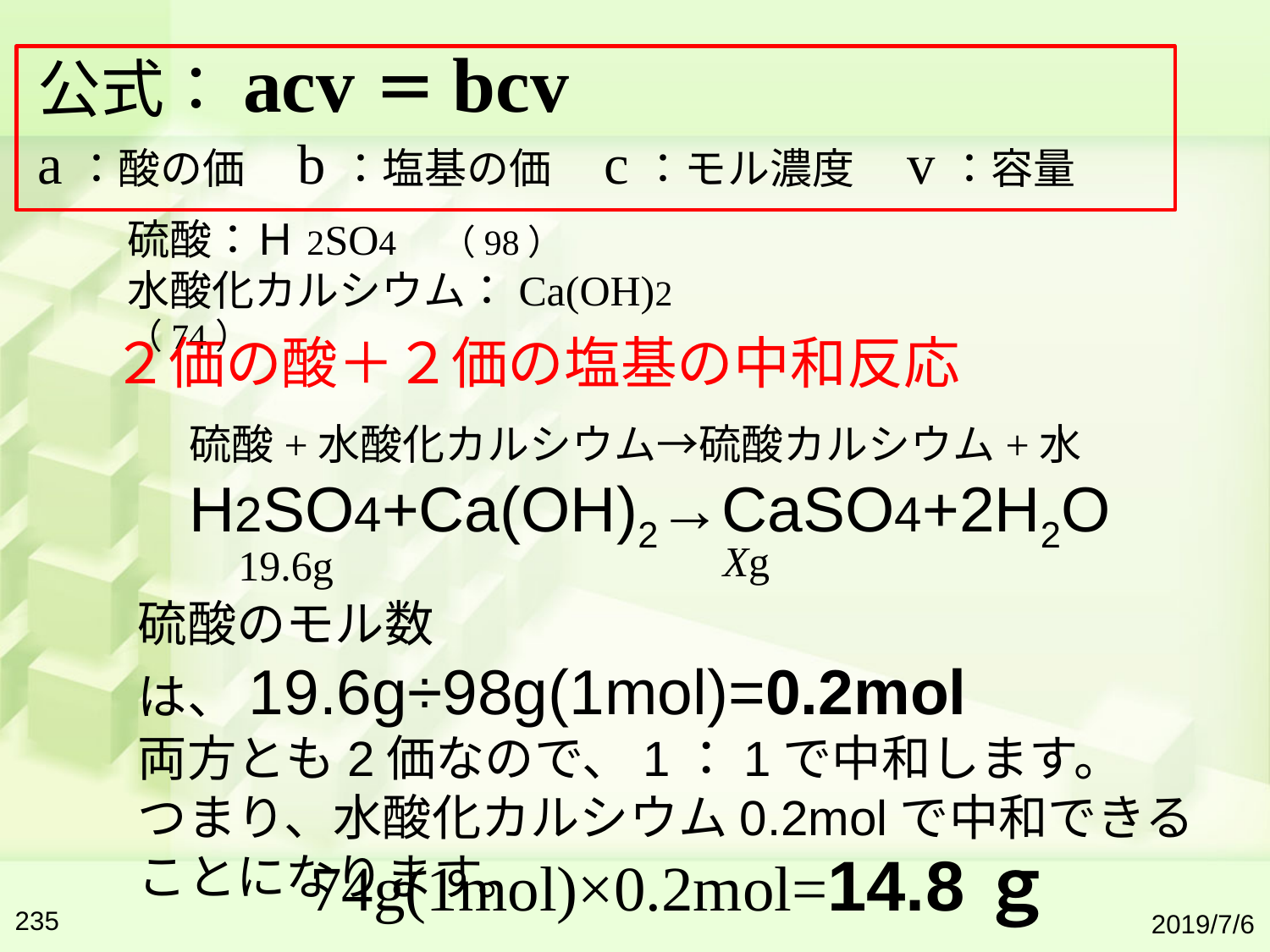

公式：acv＝bcv
a：酸の価　b：塩基の価　c：モル濃度　v：容量

硫酸：Ｈ2SO4　（98）
水酸化カルシウム：Ca(OH)2　（74）
２価の酸＋２価の塩基の中和反応
硫酸+水酸化カルシウム→硫酸カルシウム+水H2SO4+Ca(OH)2→CaSO4+2H2O
硫酸のモル数は、19.6g÷98g(1mol)=0.2mol
両方とも2価なので、1：1で中和します。
つまり、水酸化カルシウム0.2molで中和できることになります。
Xg
19.6g
74g(1mol)×0.2mol=14.8ｇ
235
2019/7/6